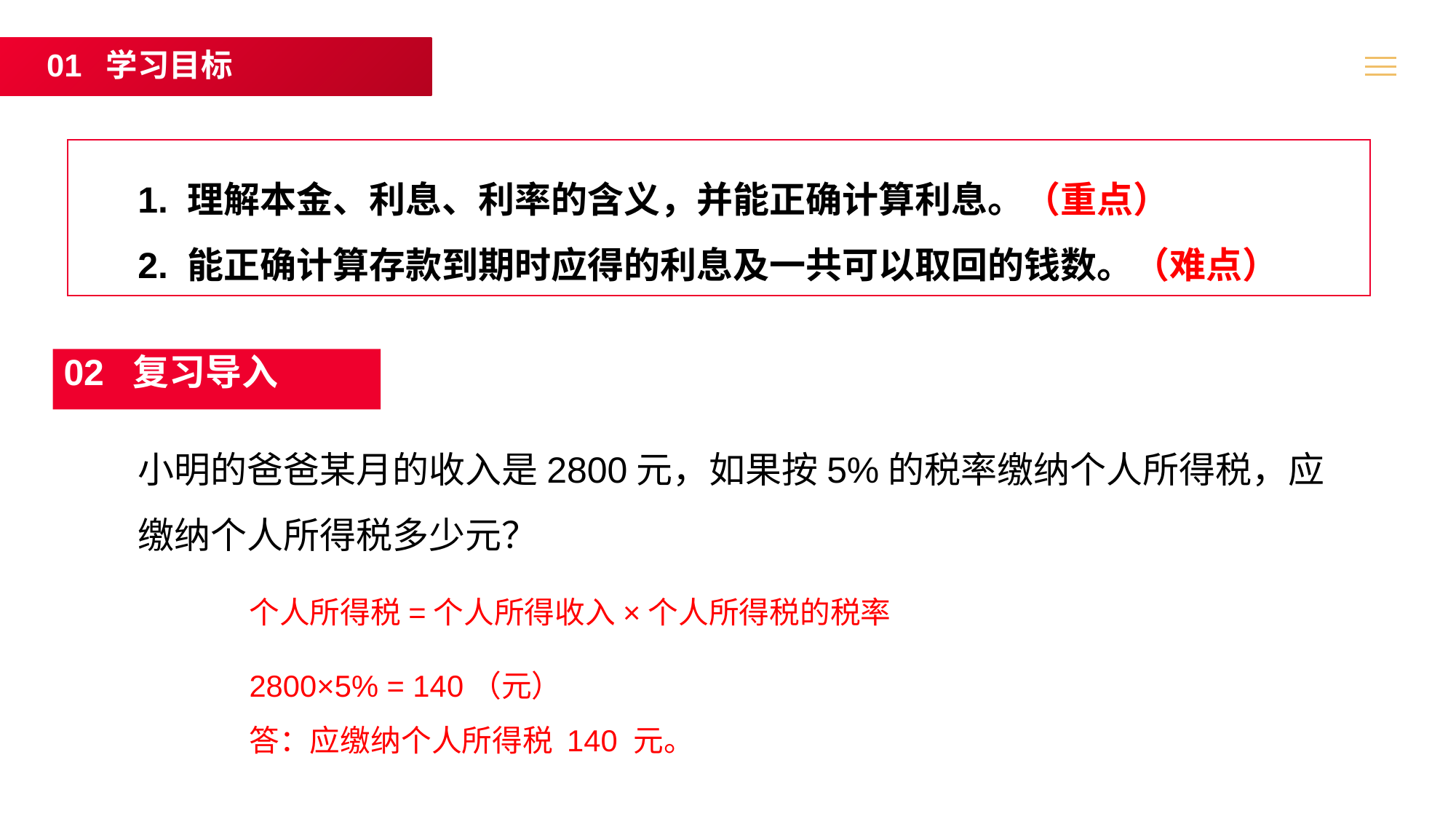

01  学习目标

1. 理解本金、利息、利率的含义，并能正确计算利息。（重点）
2. 能正确计算存款到期时应得的利息及一共可以取回的钱数。（难点）
02  复习导入
小明的爸爸某月的收入是2800元，如果按5%的税率缴纳个人所得税，应缴纳个人所得税多少元？
个人所得税=个人所得收入×个人所得税的税率
2800×5% = 140（元）
答：应缴纳个人所得税 140 元。